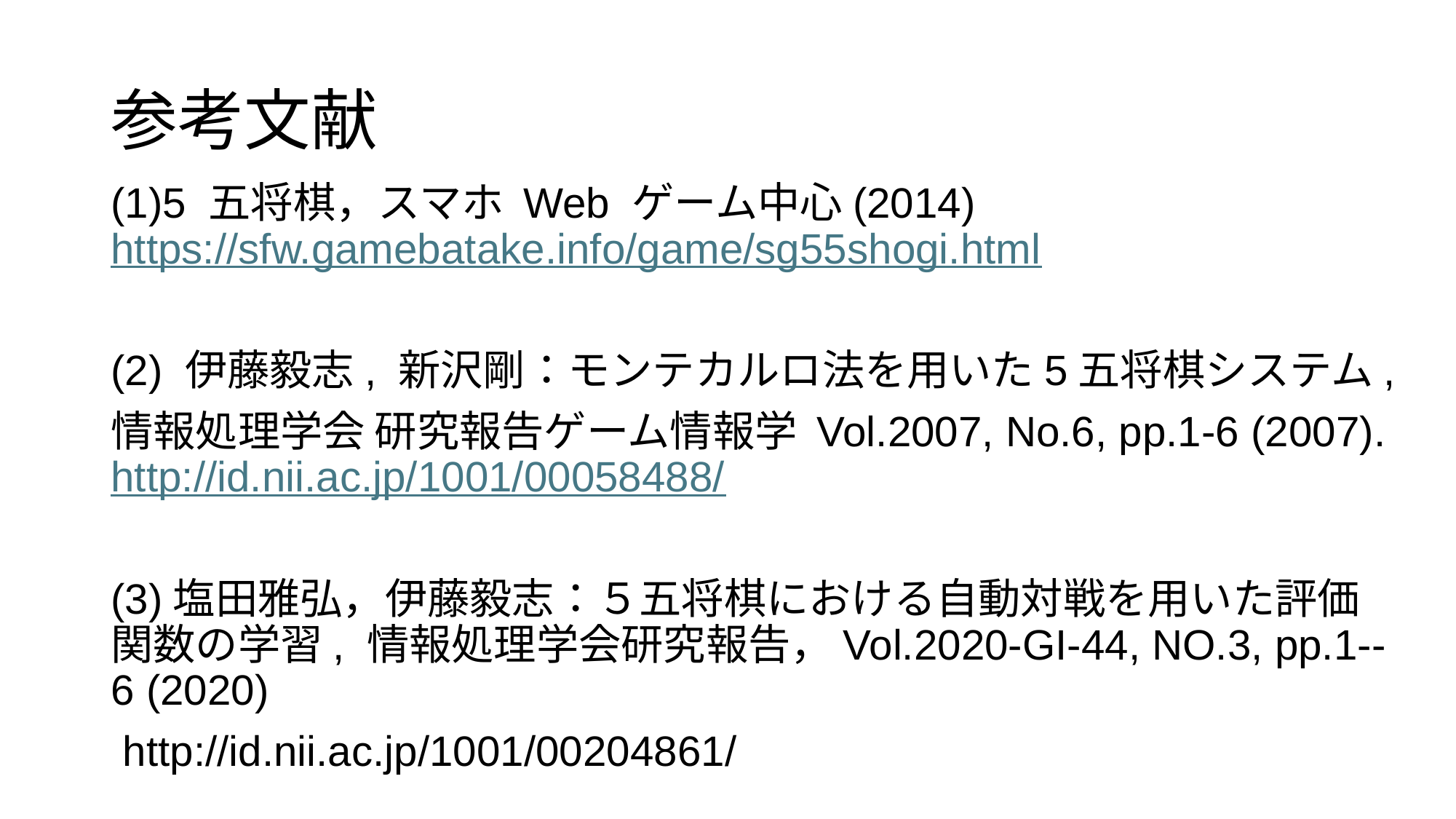

# 参考文献
(1)5 五将棋，スマホ Web ゲーム中心(2014) https://sfw.gamebatake.info/game/sg55shogi.html

(2) 伊藤毅志, 新沢剛：モンテカルロ法を用いた5五将棋システム,
情報処理学会 研究報告ゲーム情報学 Vol.2007, No.6, pp.1-6 (2007). http://id.nii.ac.jp/1001/00058488/

(3)塩田雅弘，伊藤毅志：５五将棋における自動対戦を用いた評価関数の学習, 情報処理学会研究報告，Vol.2020-GI-44, NO.3, pp.1--6 (2020)
 http://id.nii.ac.jp/1001/00204861/